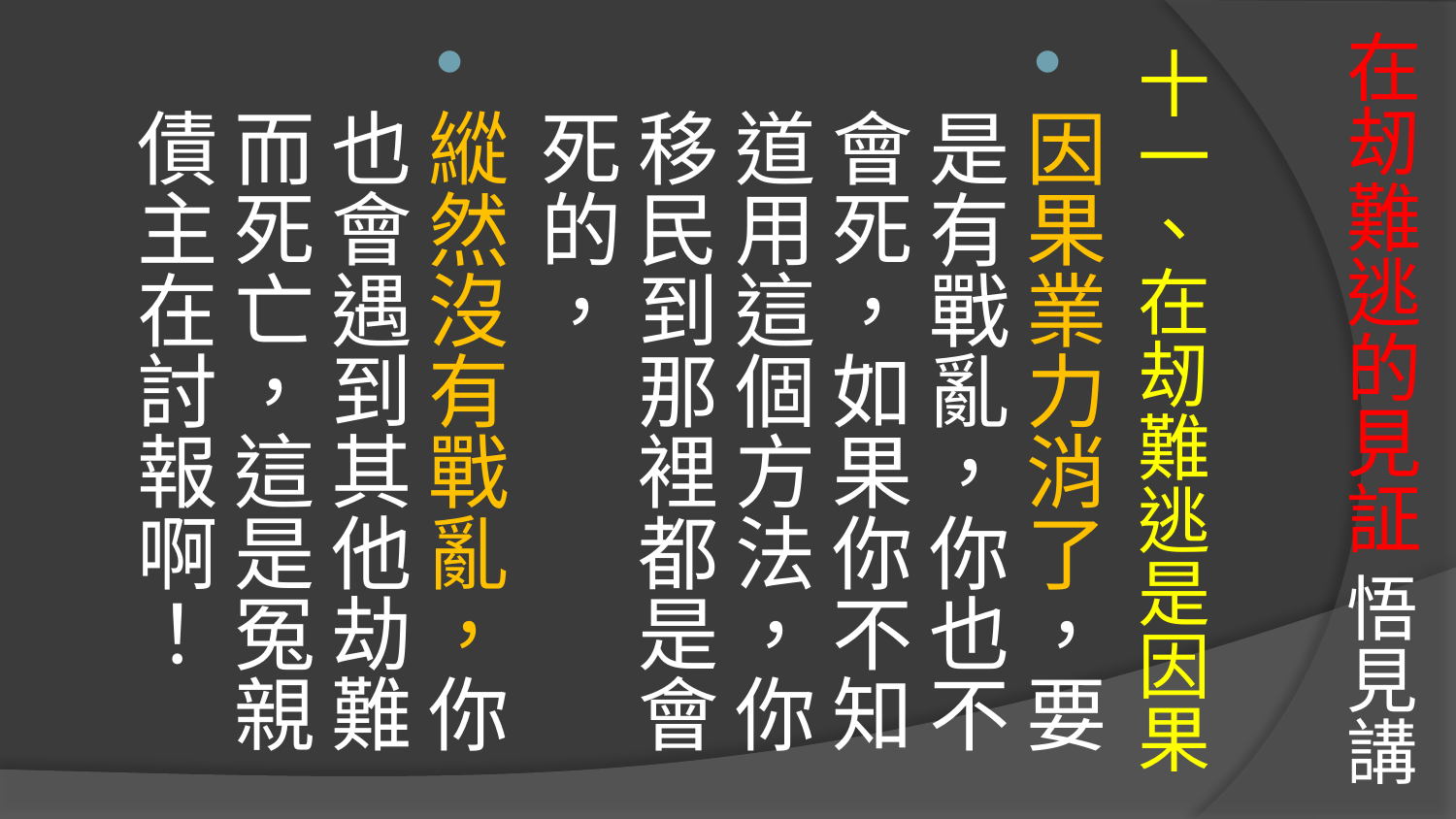

# 在刼難逃的見証 悟見講
十一、在刼難逃是因果
因果業力消了，要是有戰亂，你也不會死，如果你不知道用這個方法，你移民到那裡都是會死的，
縱然沒有戰亂，你也會遇到其他劫難而死亡，這是冤親債主在討報啊！